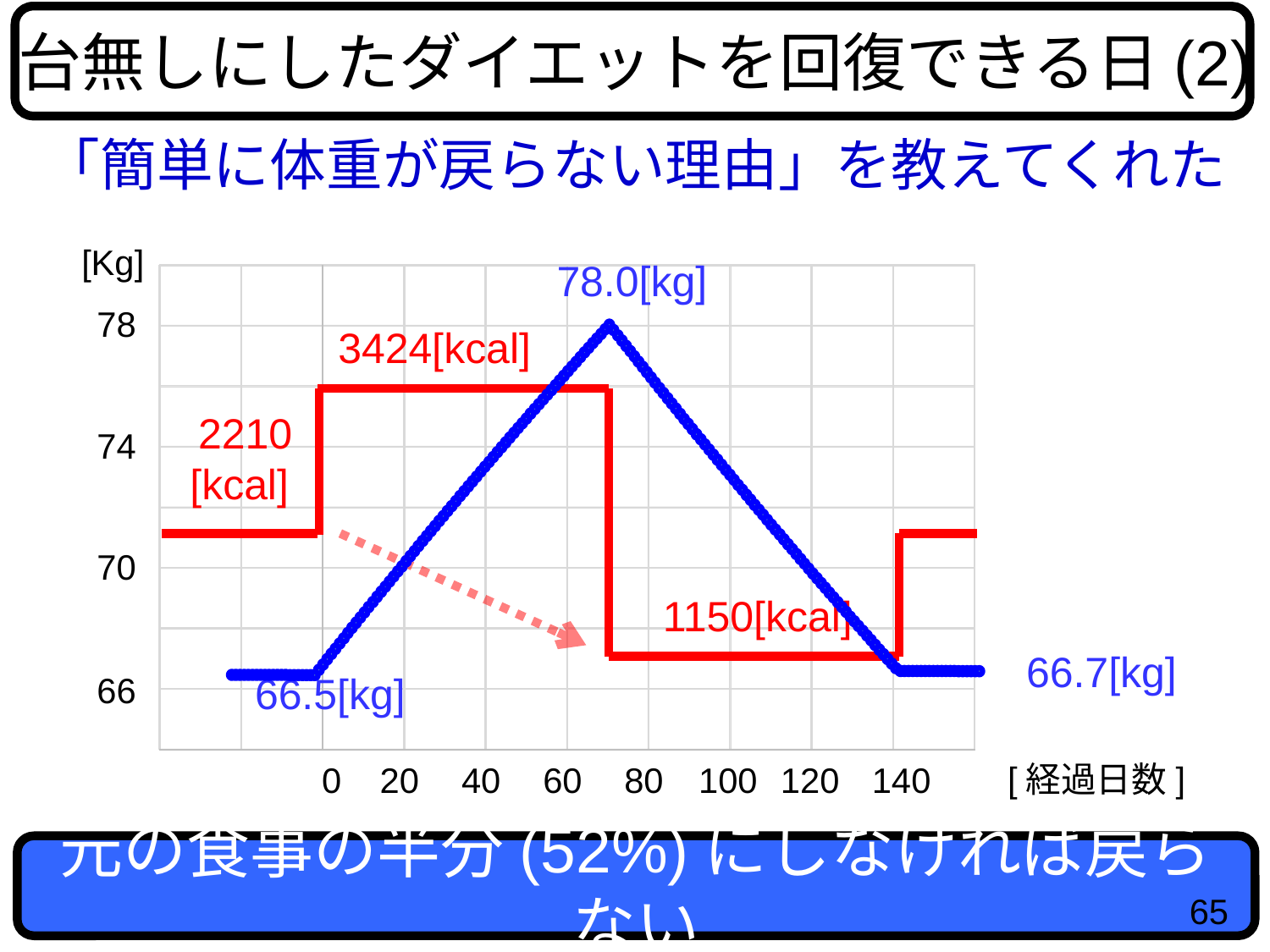

台無しにしたダイエットを回復できる日(2)
「簡単に体重が戻らない理由」を教えてくれた
[Kg]
78.0[kg]

78
3424[kcal]

2210
[kcal]

74

70

1150[kcal]

66.7[kg]

66.5[kg]

66

[経過日数]
0
20
40
60
80
100
120
140
元の食事の半分(52%)にしなければ戻らない
65